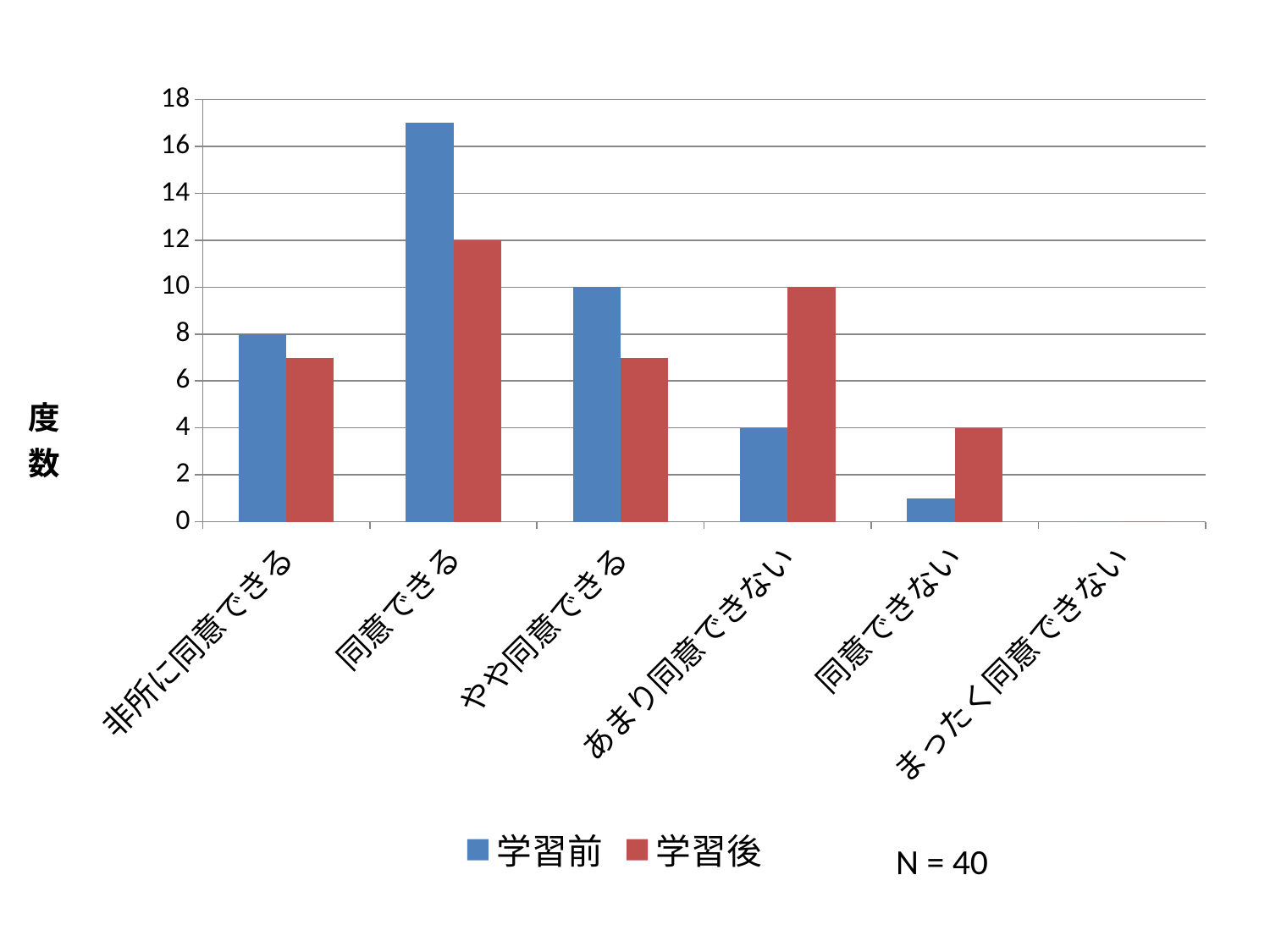

### Chart

| Category | 学習前 | 学習後 |
|---|---|---|
| 非所に同意できる | 8.0 | 7.0 |
| 同意できる | 17.0 | 12.0 |
| やや同意できる | 10.0 | 7.0 |
| あまり同意できない | 4.0 | 10.0 |
| 同意できない | 1.0 | 4.0 |
| まったく同意できない | 0.0 | 0.0 |
N = 40